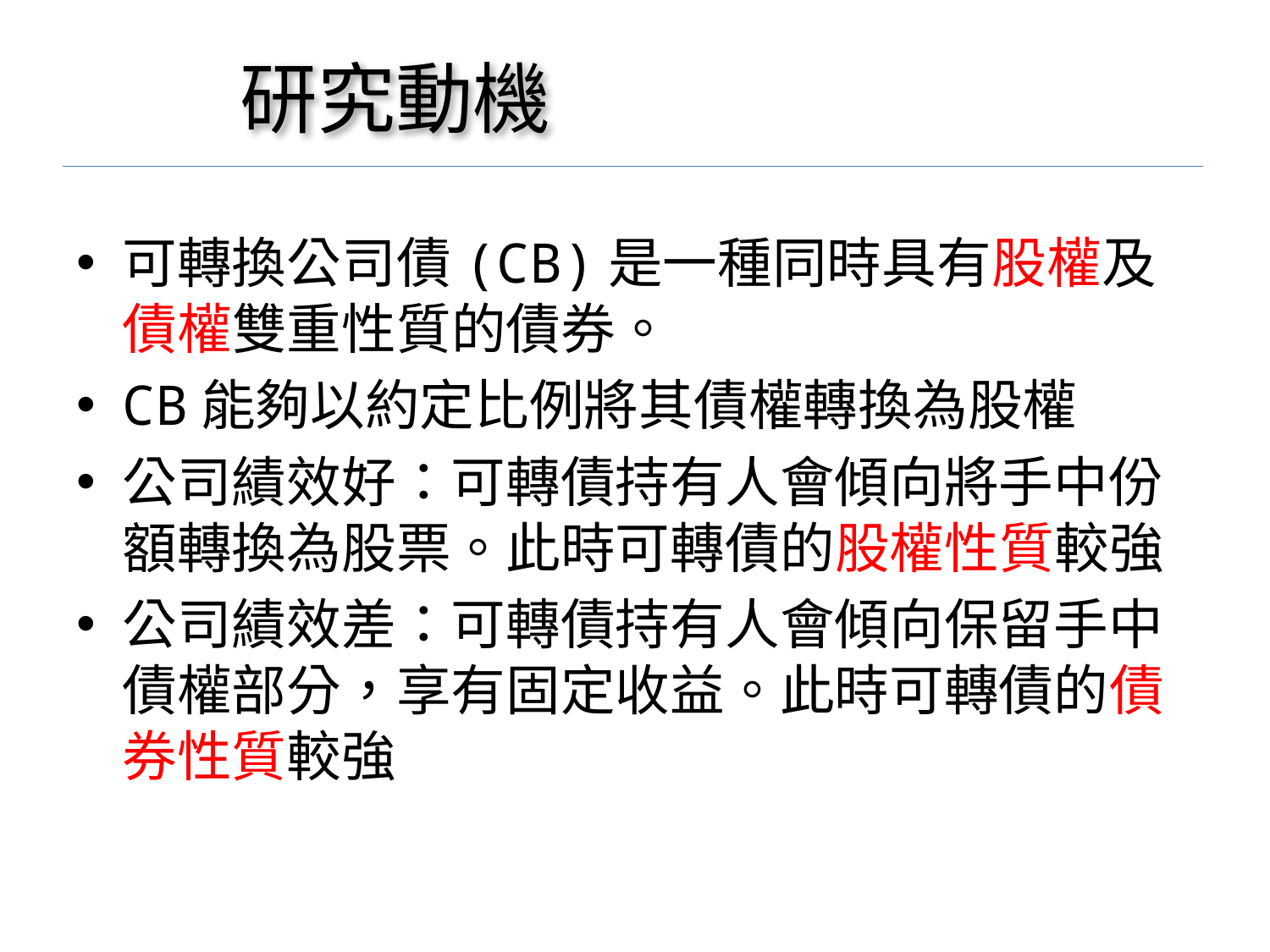

研究動機
可轉換公司債(CB)是一種同時具有股權及債權雙重性質的債券。
CB能夠以約定比例將其債權轉換為股權
公司績效好：可轉債持有人會傾向將手中份額轉換為股票。此時可轉債的股權性質較強
公司績效差：可轉債持有人會傾向保留手中債權部分，享有固定收益。此時可轉債的債券性質較強